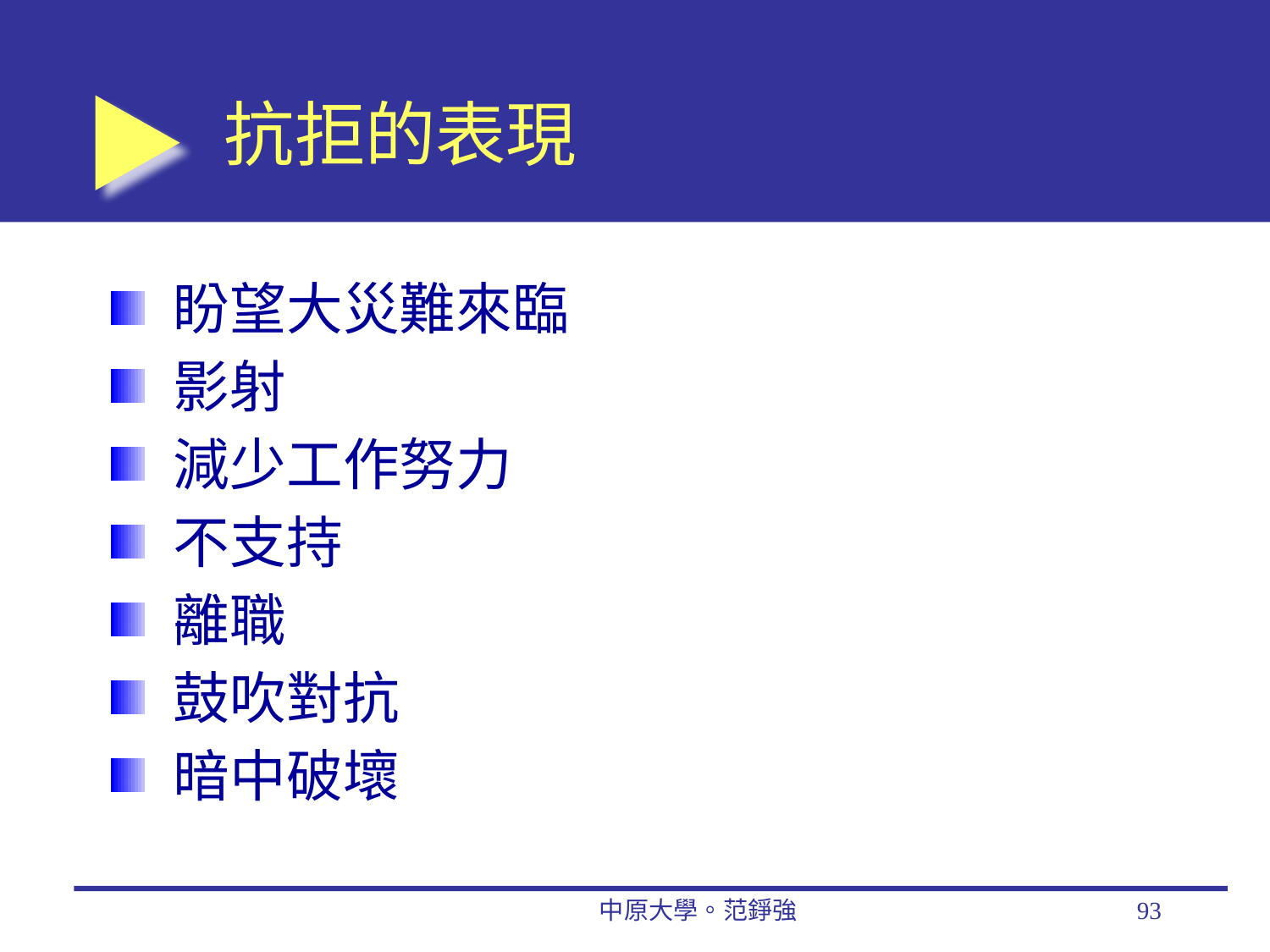

# 抗拒的表現
盼望大災難來臨
影射
減少工作努力
不支持
離職
鼓吹對抗
暗中破壞
中原大學。范錚強
93